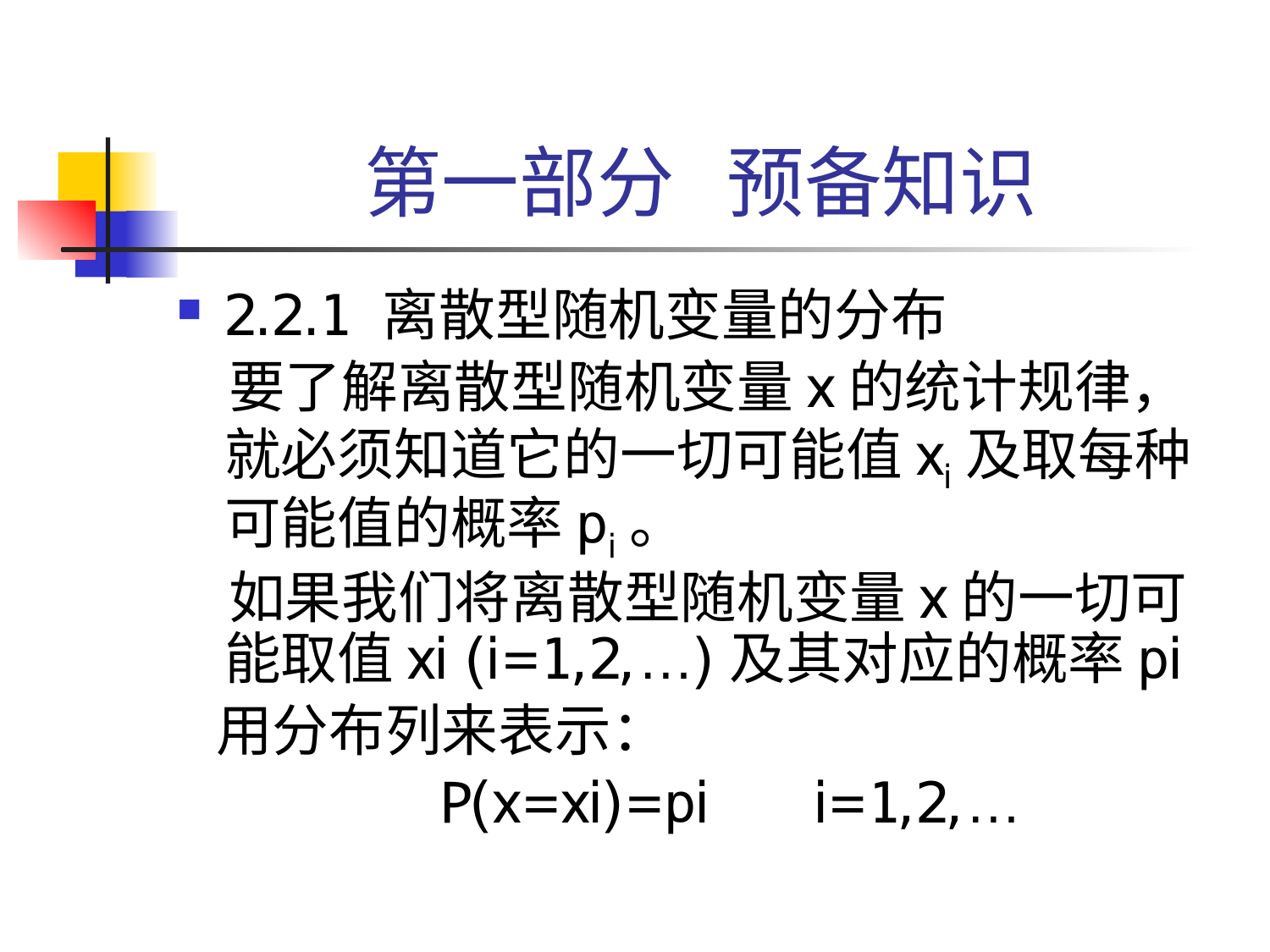

# 第一部分   预备知识
2.2.1 离散型随机变量的分布
   要了解离散型随机变量x的统计规律，就必须知道它的一切可能值xi及取每种可能值的概率pi。
   如果我们将离散型随机变量x的一切可能取值xi (i=1,2,…)及其对应的概率pi
  用分布列来表示：
               P(x=xi)=pi      i=1,2,…